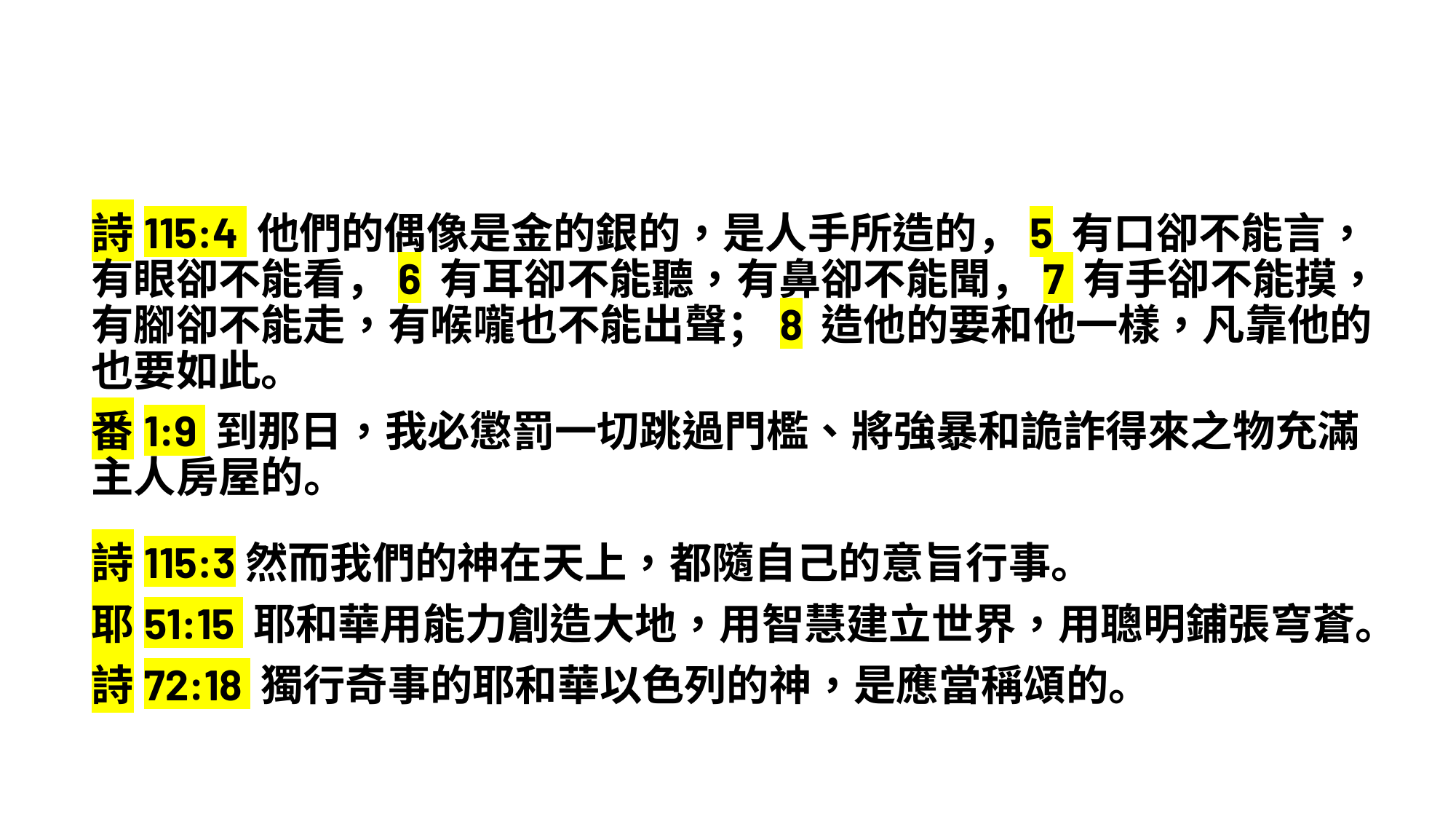

詩115:4 他們的偶像是金的銀的，是人手所造的，5 有口卻不能言，有眼卻不能看，6 有耳卻不能聽，有鼻卻不能聞，7 有手卻不能摸，有腳卻不能走，有喉嚨也不能出聲；8 造他的要和他一樣，凡靠他的也要如此。
番1:9 到那日，我必懲罰一切跳過門檻、將強暴和詭詐得來之物充滿主人房屋的。

詩115:3然而我們的神在天上，都隨自己的意旨行事。
耶51:15 耶和華用能力創造大地，用智慧建立世界，用聰明鋪張穹蒼。
詩72:18 獨行奇事的耶和華以色列的神，是應當稱頌的。